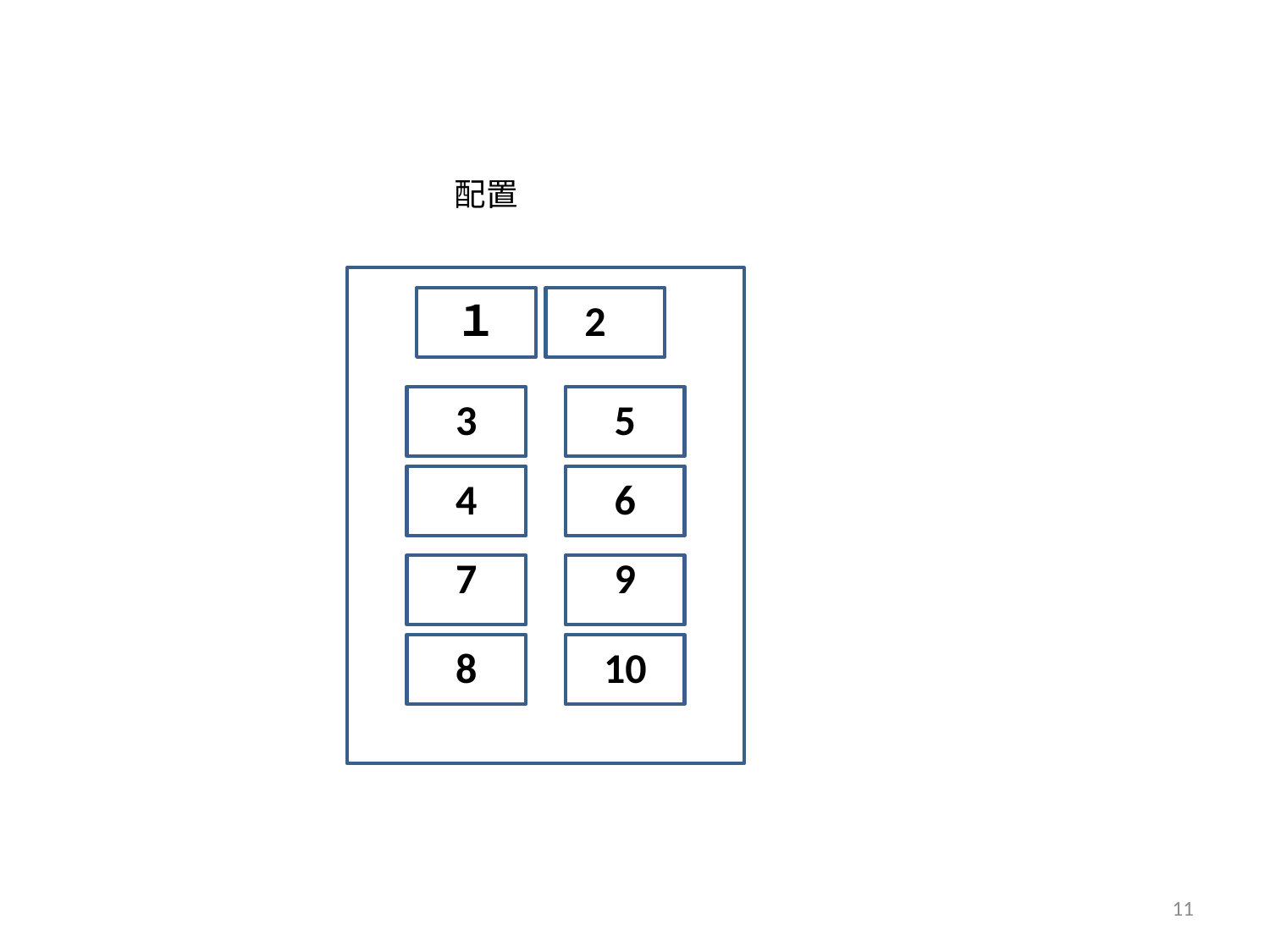

配置

１

2

3

5
4
6
7
9

8
10
11